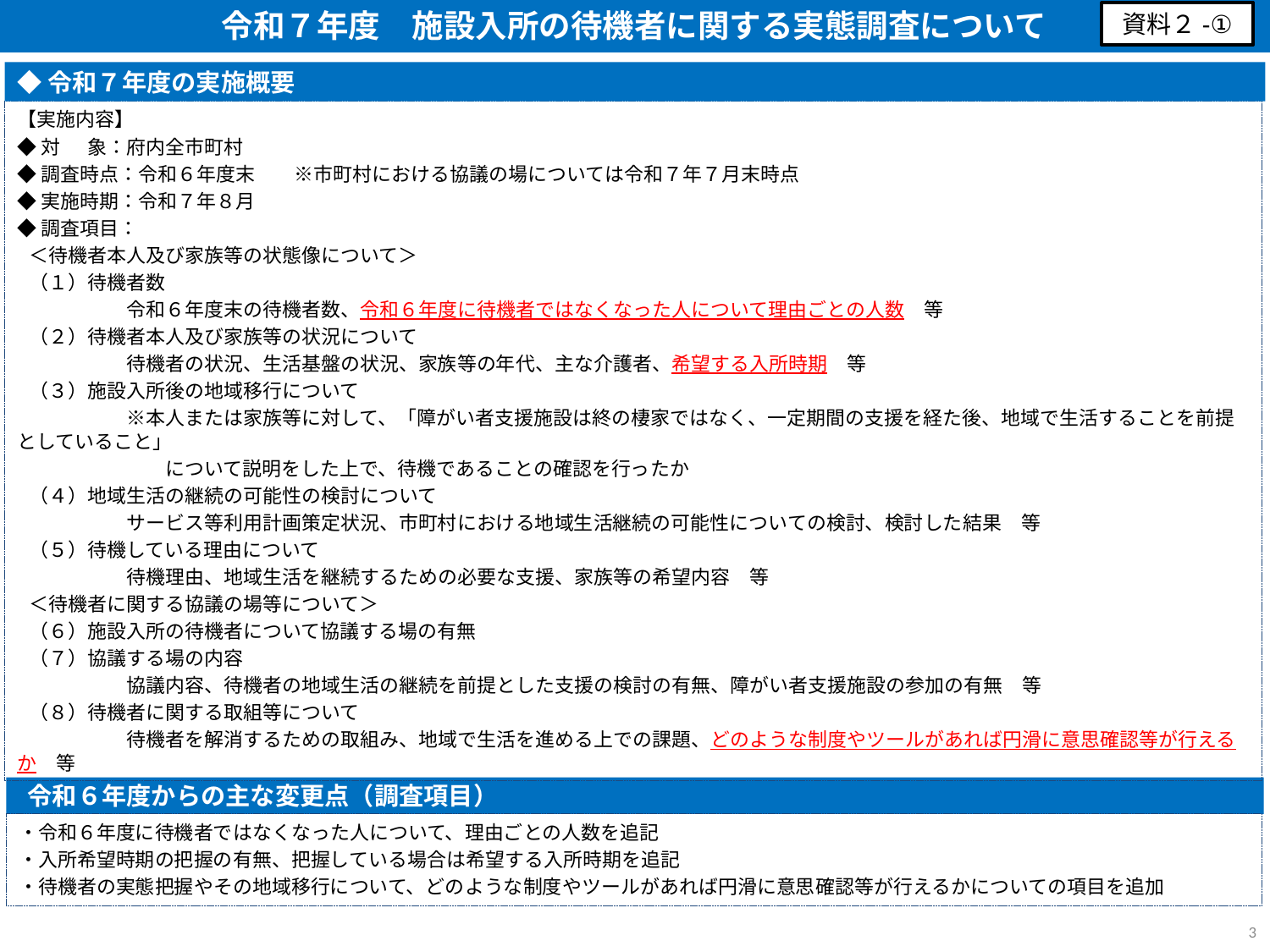

令和７年度　施設入所の待機者に関する実態調査について
（2025.3.14現在）

資料２-①
◆令和７年度の実施概要
【実施内容】
◆対      象：府内全市町村
◆調査時点：令和６年度末　　※市町村における協議の場については令和７年７月末時点
◆実施時期：令和７年８月
◆調査項目：
＜待機者本人及び家族等の状態像について＞
（１）待機者数
　　　　　令和６年度末の待機者数、令和６年度に待機者ではなくなった人について理由ごとの人数　等
（２）待機者本人及び家族等の状況について
　　　　　待機者の状況、生活基盤の状況、家族等の年代、主な介護者、希望する入所時期　等
（３）施設入所後の地域移行について
　　　　　※本人または家族等に対して、「障がい者支援施設は終の棲家ではなく、一定期間の支援を経た後、地域で生活することを前提としていること」
　　　　　　　について説明をした上で、待機であることの確認を行ったか
（４）地域生活の継続の可能性の検討について
　　　　　サービス等利用計画策定状況、市町村における地域生活継続の可能性についての検討、検討した結果　等
（５）待機している理由について
　　　　　待機理由、地域生活を継続するための必要な支援、家族等の希望内容　等
＜待機者に関する協議の場等について＞
（６）施設入所の待機者について協議する場の有無
（７）協議する場の内容
　　　　　協議内容、待機者の地域生活の継続を前提とした支援の検討の有無、障がい者支援施設の参加の有無　等
（８）待機者に関する取組等について
　　　　　待機者を解消するための取組み、地域で生活を進める上での課題、どのような制度やツールがあれば円滑に意思確認等が行えるか　等
 令和６年度からの主な変更点（調査項目）
・令和６年度に待機者ではなくなった人について、理由ごとの人数を追記
・入所希望時期の把握の有無、把握している場合は希望する入所時期を追記
・待機者の実態把握やその地域移行について、どのような制度やツールがあれば円滑に意思確認等が行えるかについての項目を追加
3